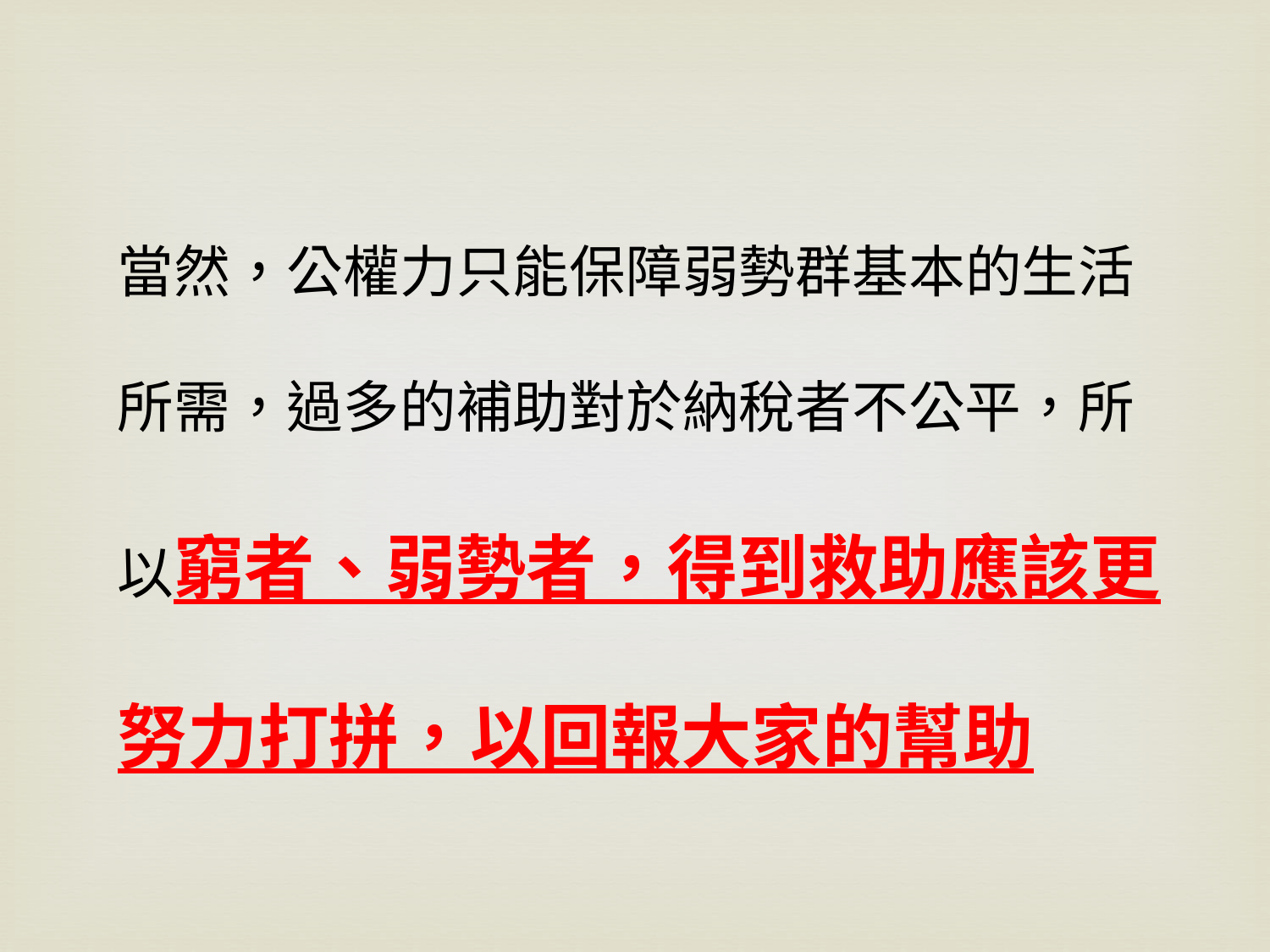

當然，公權力只能保障弱勢群基本的生活所需，過多的補助對於納稅者不公平，所以窮者、弱勢者，得到救助應該更努力打拼，以回報大家的幫助